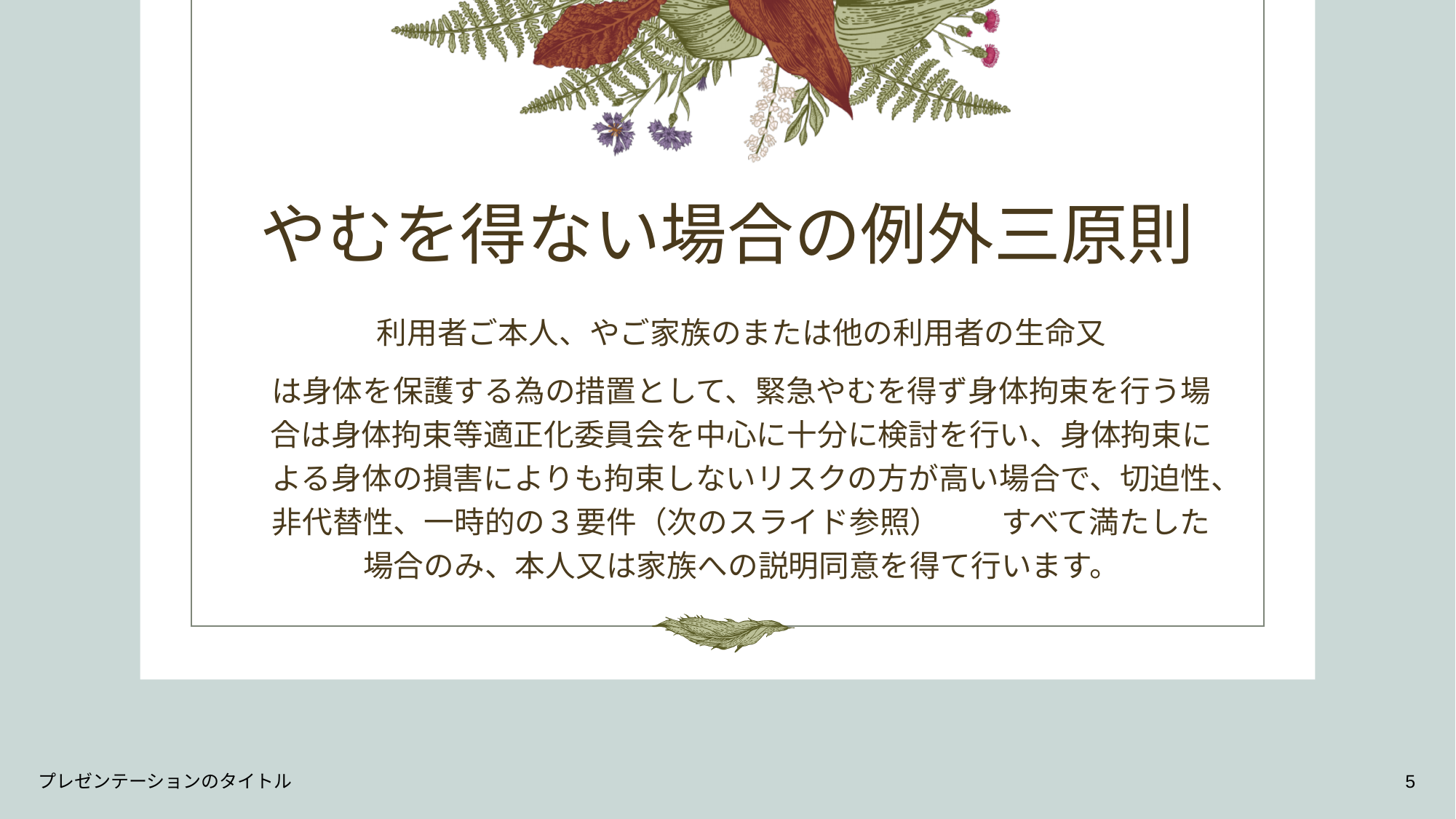

# やむを得ない場合の例外三原則
利用者ご本人、やご家族のまたは他の利用者の生命又
は身体を保護する為の措置として、緊急やむを得ず身体拘束を行う場合は身体拘束等適正化委員会を中心に十分に検討を行い、身体拘束による身体の損害によりも拘束しないリスクの方が高い場合で、切迫性、非代替性、一時的の３要件（次のスライド参照）　　すべて満たした場合のみ、本人又は家族への説明同意を得て行います。
プレゼンテーションのタイトル
5